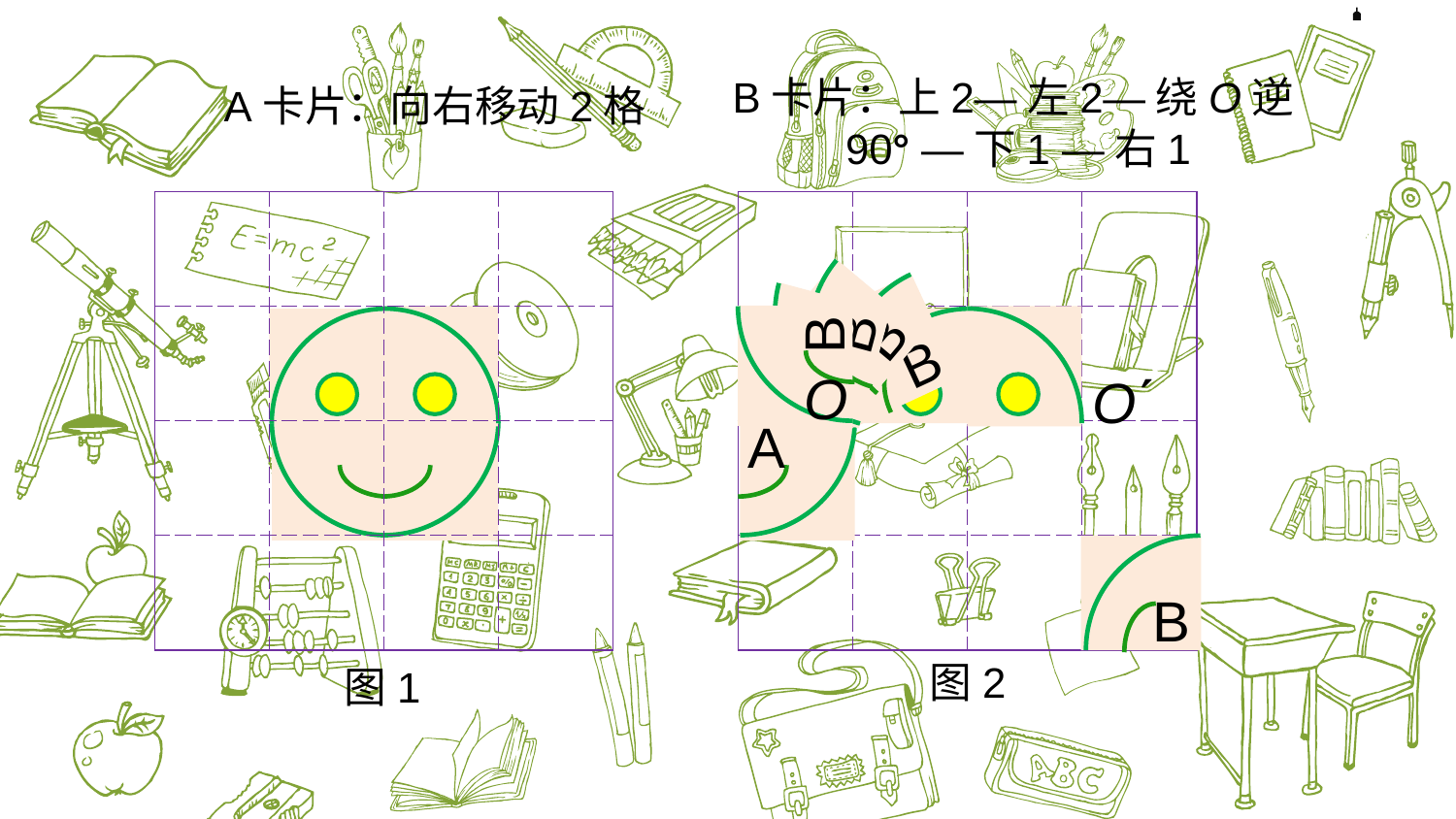

B卡片：上2—左2—绕O逆90° —下1 —右1
A卡片：向右移动2格
|  |  |  |  |
| --- | --- | --- | --- |
|  |  |  |  |
|  |  |  |  |
|  |  |  |  |
|  |  |  |  |
| --- | --- | --- | --- |
|  |  |  |  |
|  |  |  |  |
|  |  |  |  |

B

B

B

B

O
Oˊ
A

B
图2
图1